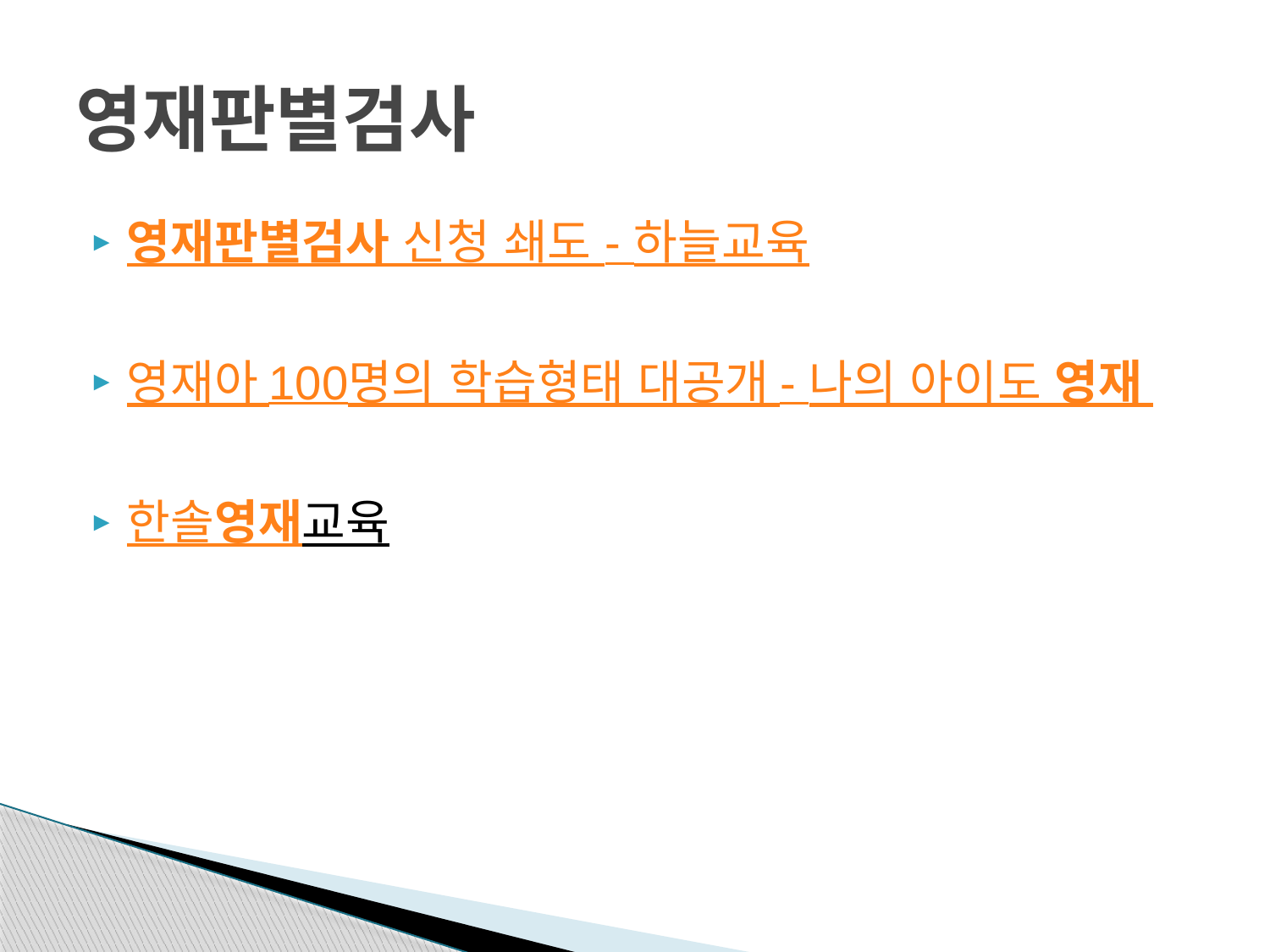

# 영재판별검사
영재판별검사 신청 쇄도 - 하늘교육

영재아 100명의 학습형태 대공개 - 나의 아이도 영재

한솔영재교육